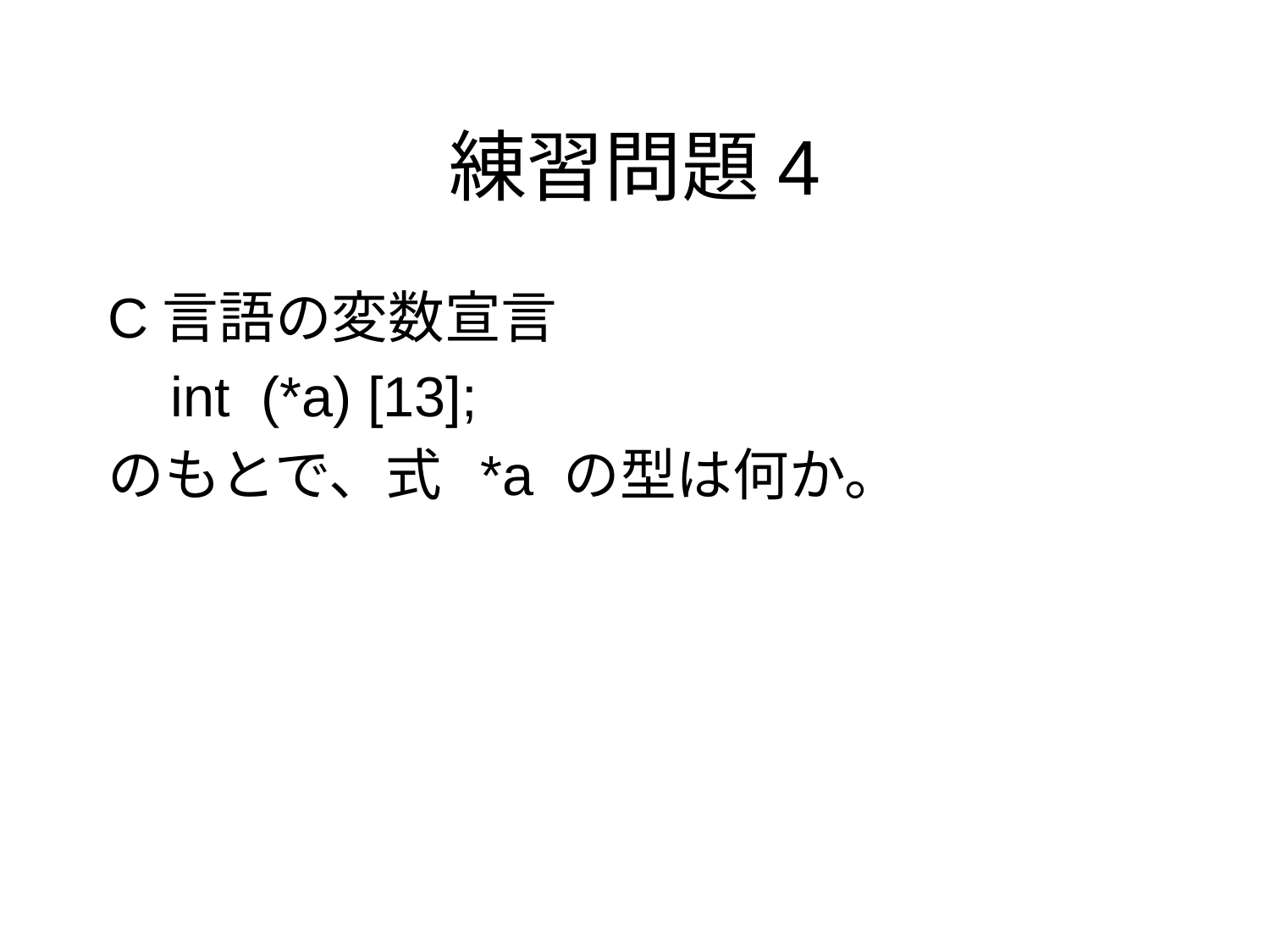

# 練習問題4
C言語の変数宣言
    int  (*a) [13];
のもとで、式  *a の型は何か。